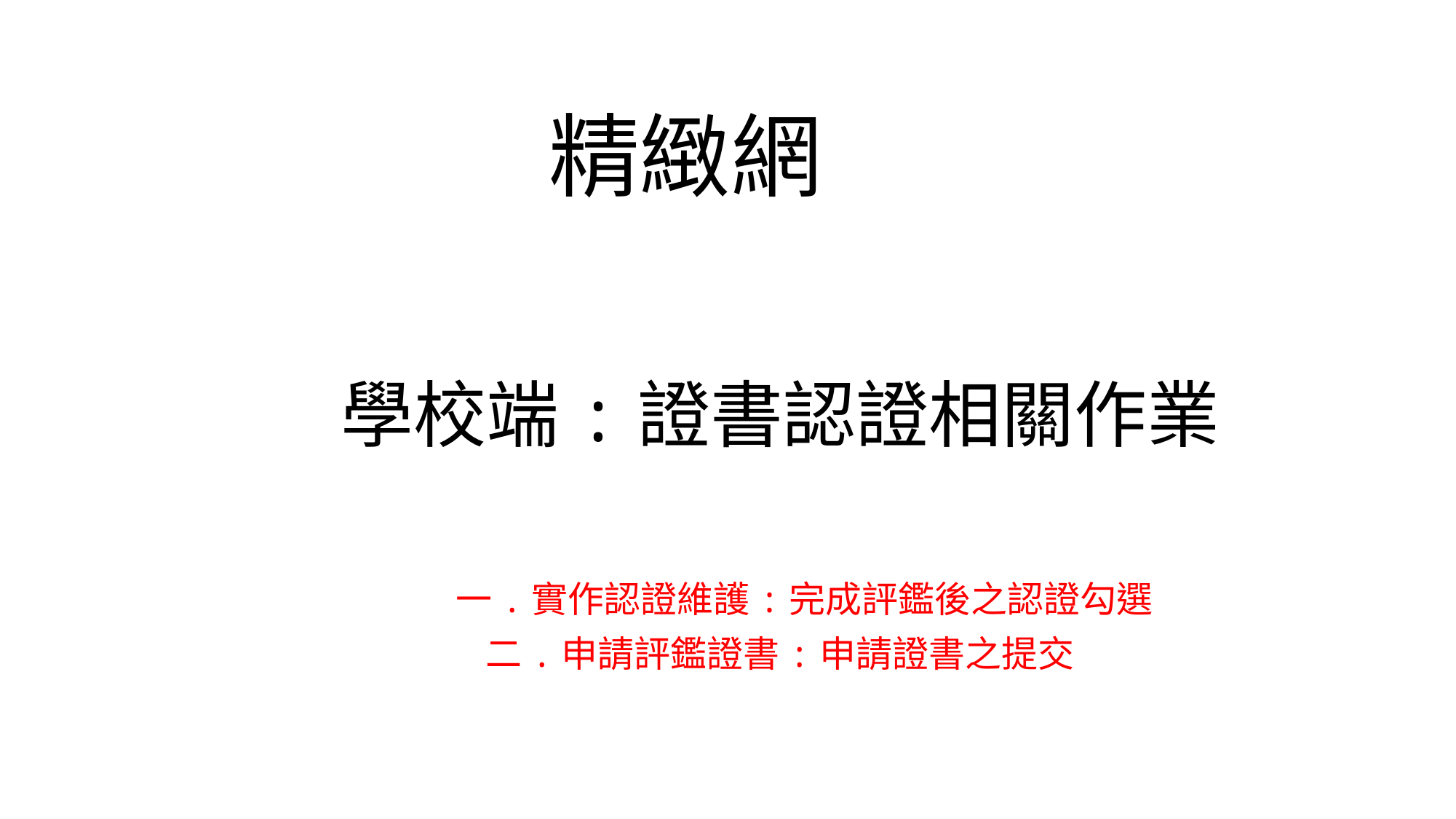

# 精緻網
  學校端:證書認證相關作業

           一.實作認證維護:完成評鑑後之認證勾選
     二.申請評鑑證書:申請證書之提交